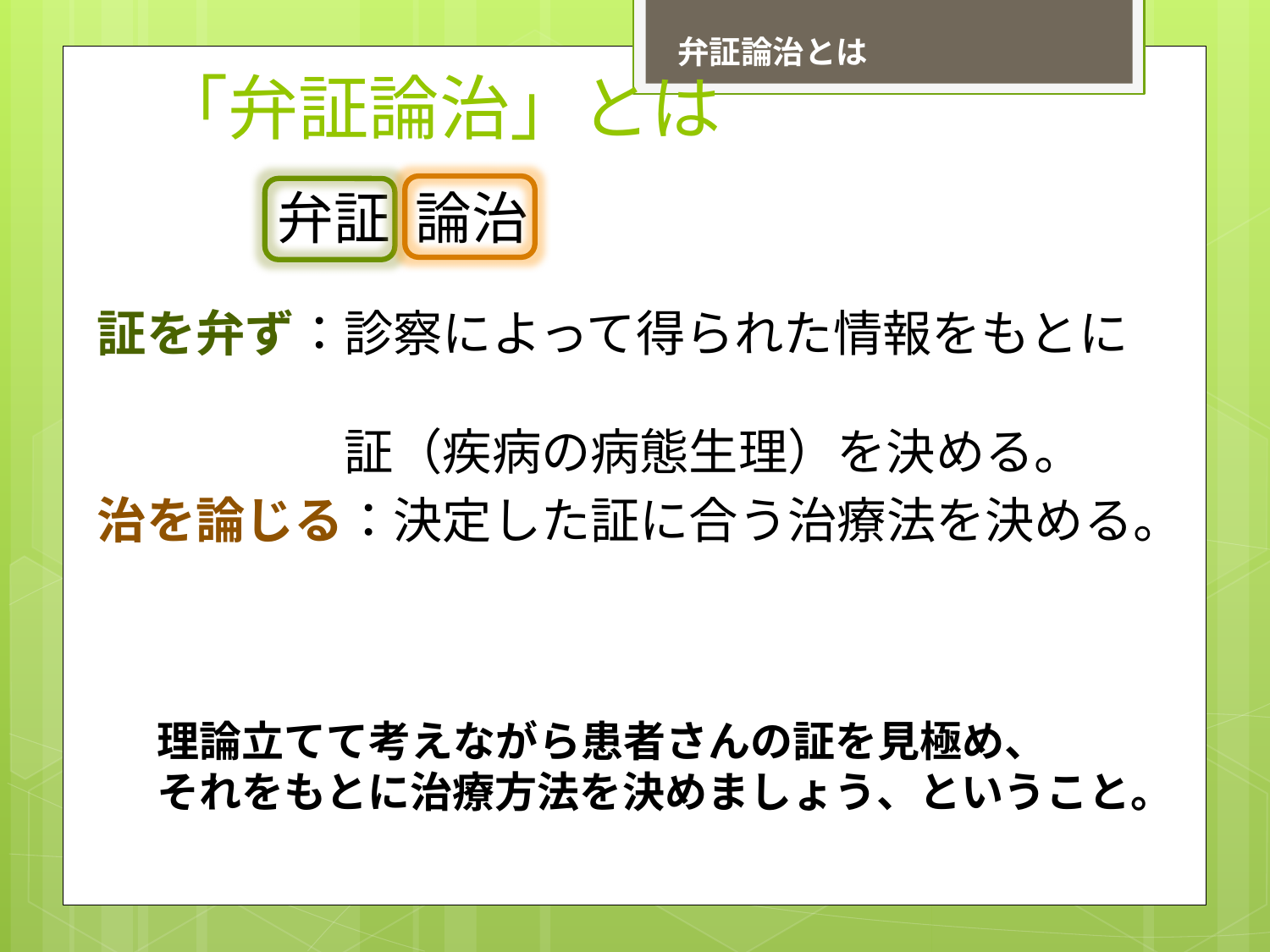

# 「弁証論治」とは
弁証論治とは
弁証　論治

証を弁ず：診察によって得られた情報をもとに
　　　　　証（疾病の病態生理）を決める。
治を論じる：決定した証に合う治療法を決める。
理論立てて考えながら患者さんの証を見極め、
それをもとに治療方法を決めましょう、ということ。